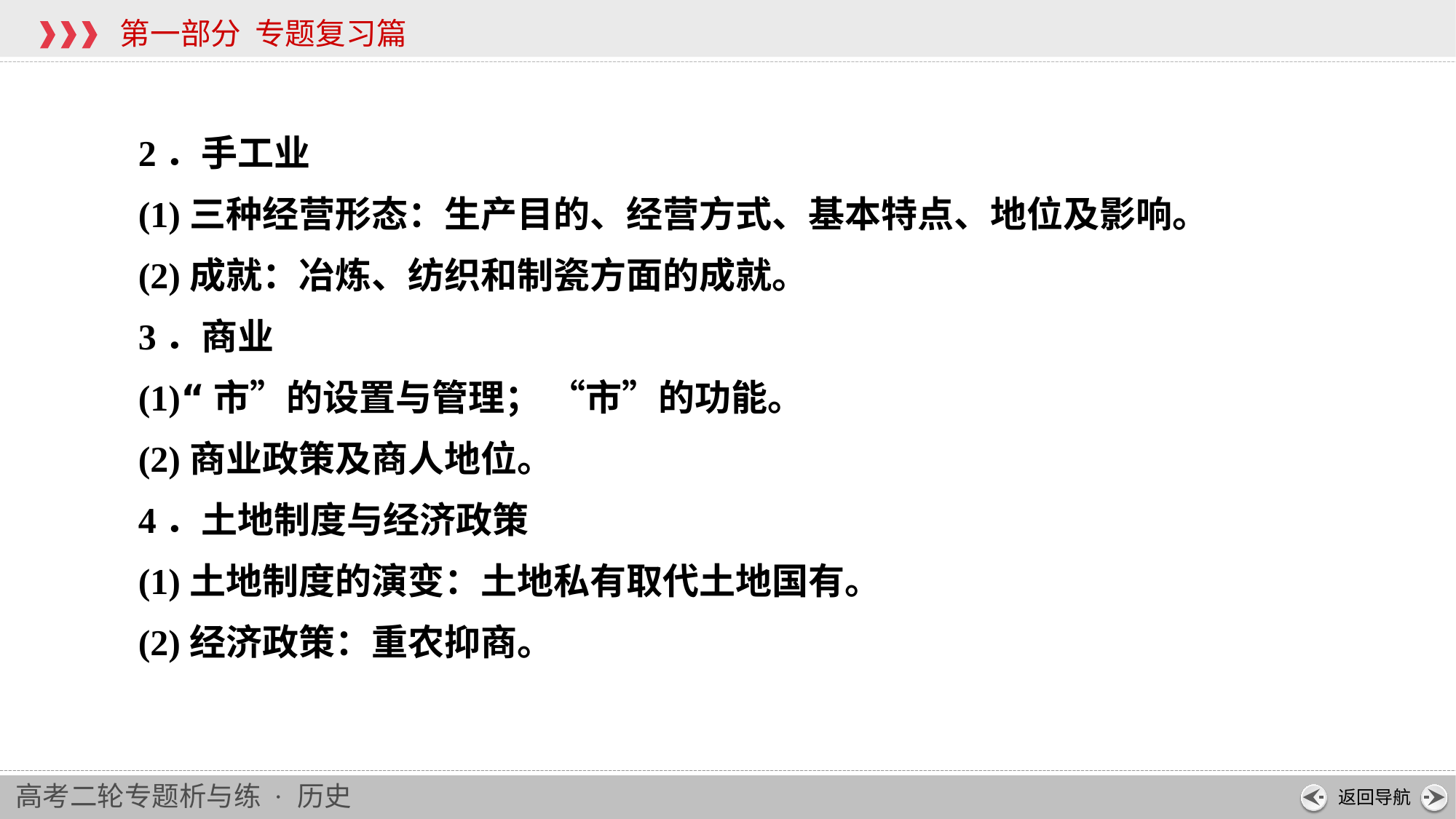

2．手工业
(1)三种经营形态：生产目的、经营方式、基本特点、地位及影响。
(2)成就：冶炼、纺织和制瓷方面的成就。
3．商业
(1)“市”的设置与管理； “市”的功能。
(2)商业政策及商人地位。
4．土地制度与经济政策
(1)土地制度的演变：土地私有取代土地国有。
(2)经济政策：重农抑商。